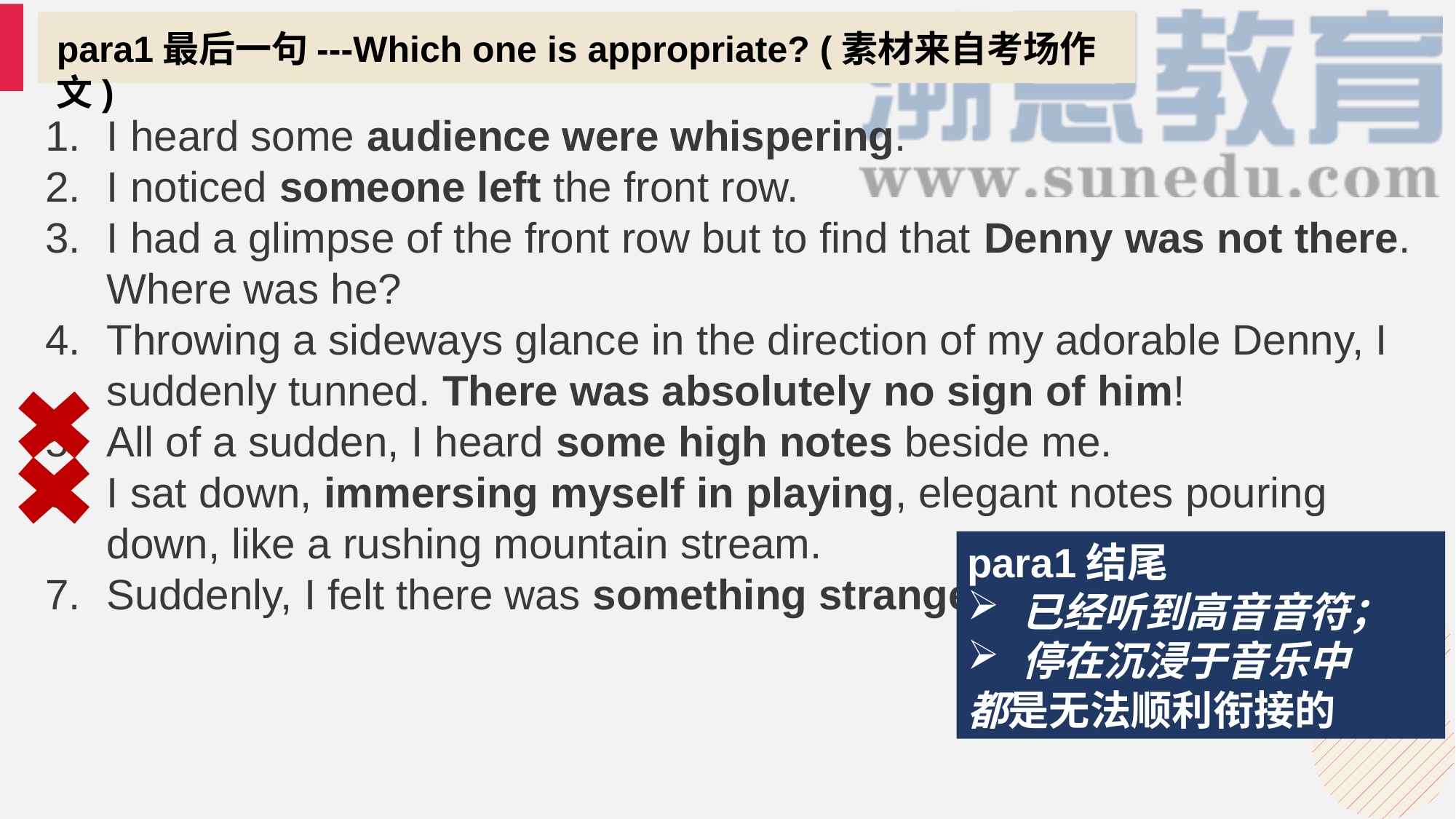

para1最后一句---Which one is appropriate? (素材来自考场作文)
I heard some audience were whispering.
I noticed someone left the front row.
I had a glimpse of the front row but to find that Denny was not there. Where was he?
Throwing a sideways glance in the direction of my adorable Denny, I suddenly tunned. There was absolutely no sign of him!
All of a sudden, I heard some high notes beside me.
I sat down, immersing myself in playing, elegant notes pouring down, like a rushing mountain stream.
Suddenly, I felt there was something strange.

para1结尾
已经听到高音音符；
停在沉浸于音乐中
都是无法顺利衔接的